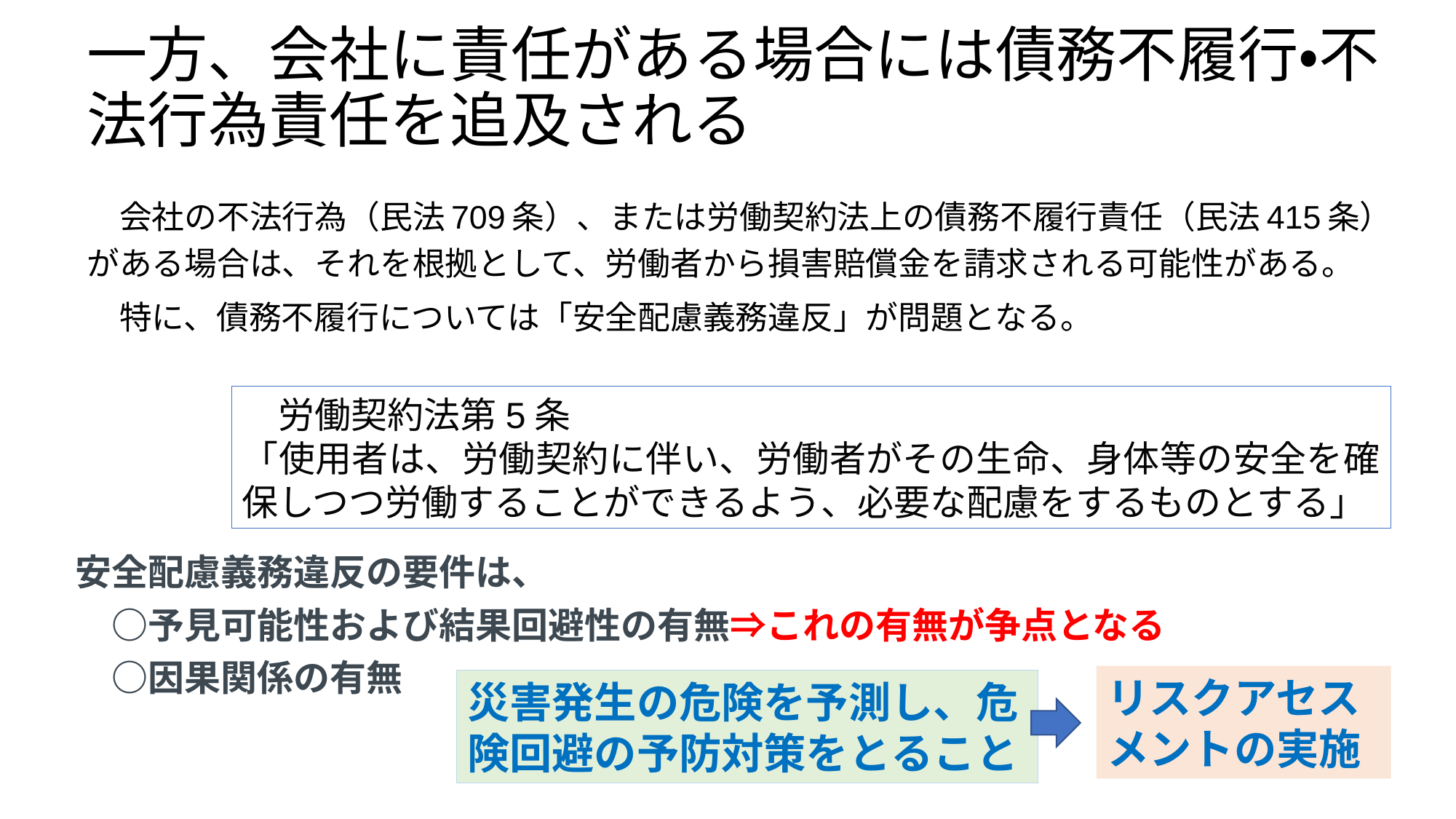

# 一方、会社に責任がある場合には債務不履行・不法行為責任を追及される
　会社の不法行為（民法709条）、または労働契約法上の債務不履行責任（民法415条）がある場合は、それを根拠として、労働者から損害賠償金を請求される可能性がある。
　特に、債務不履行については「安全配慮義務違反」が問題となる。
　労働契約法第5条
「使用者は、労働契約に伴い、労働者がその生命、身体等の安全を確保しつつ労働することができるよう、必要な配慮をするものとする」
安全配慮義務違反の要件は、
　○予見可能性および結果回避性の有無⇒これの有無が争点となる
　○因果関係の有無
リスクアセスメントの実施
災害発生の危険を予測し、危険回避の予防対策をとること